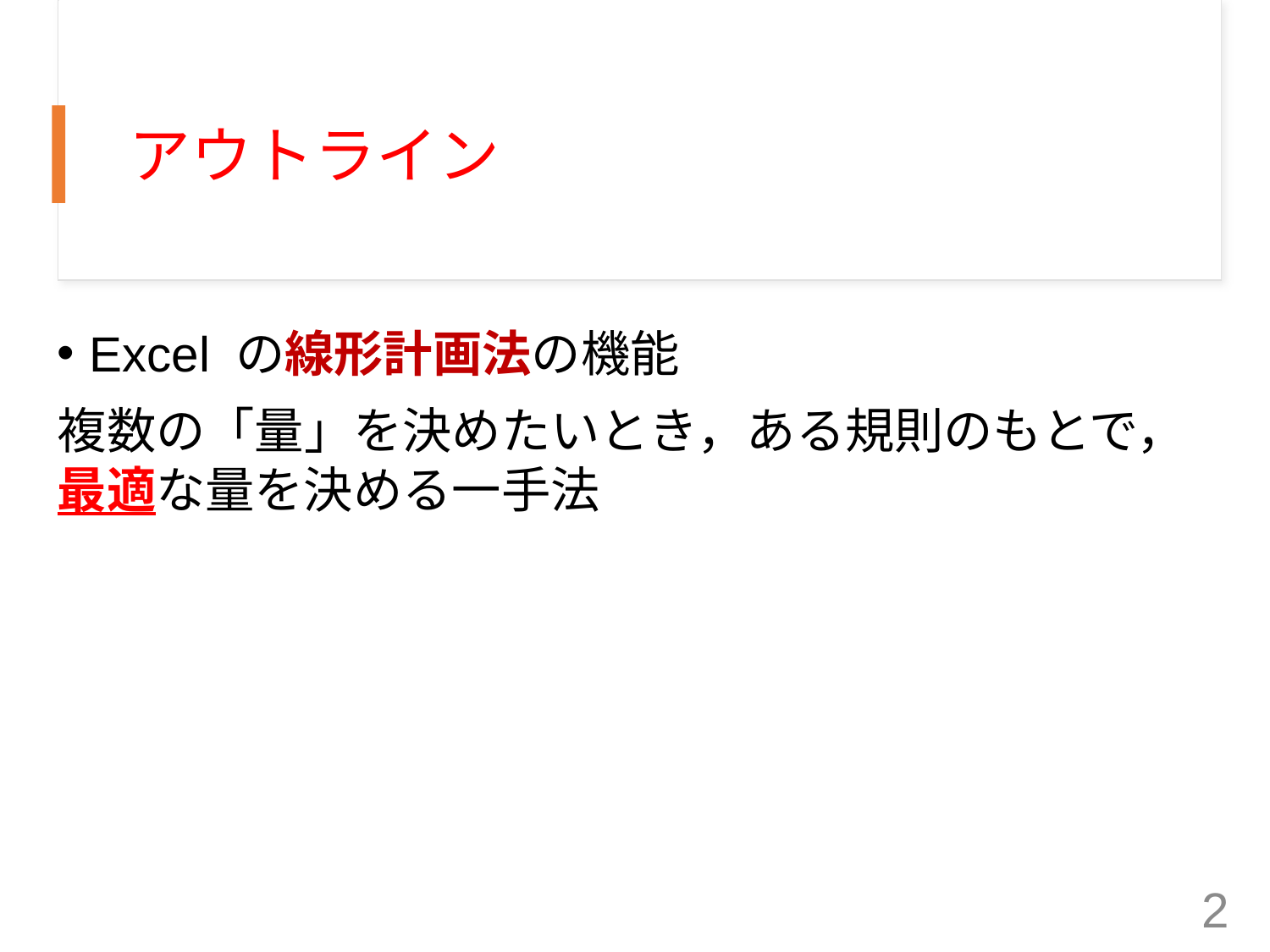

# アウトライン

Excel の線形計画法の機能
複数の「量」を決めたいとき，ある規則のもとで，最適な量を決める一手法

2